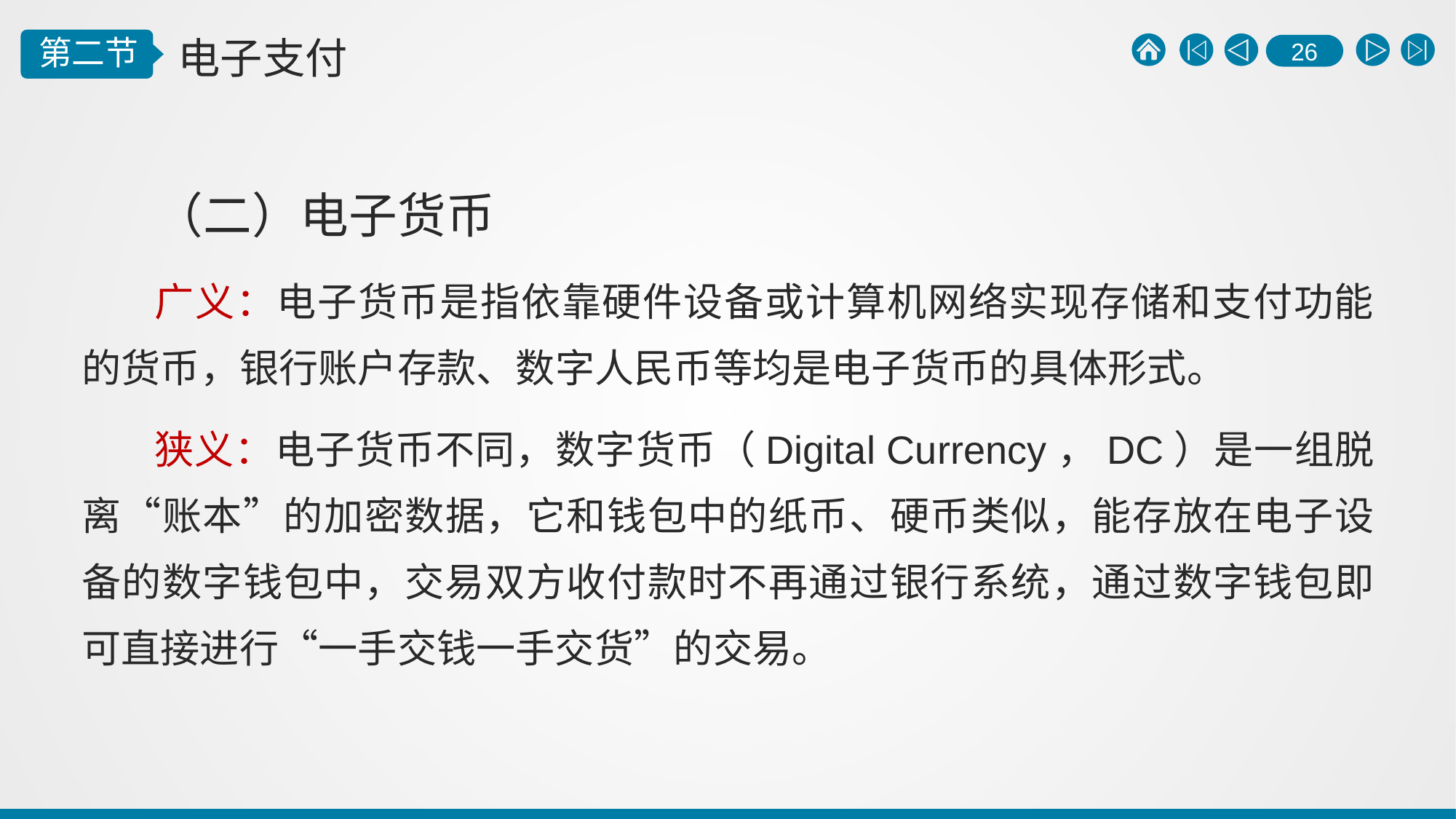

（二）电子货币
广义：电子货币是指依靠硬件设备或计算机网络实现存储和支付功能的货币，银行账户存款、数字人民币等均是电子货币的具体形式。
狭义：电子货币不同，数字货币（Digital Currency，DC）是一组脱离“账本”的加密数据，它和钱包中的纸币、硬币类似，能存放在电子设备的数字钱包中，交易双方收付款时不再通过银行系统，通过数字钱包即可直接进行“一手交钱一手交货”的交易。